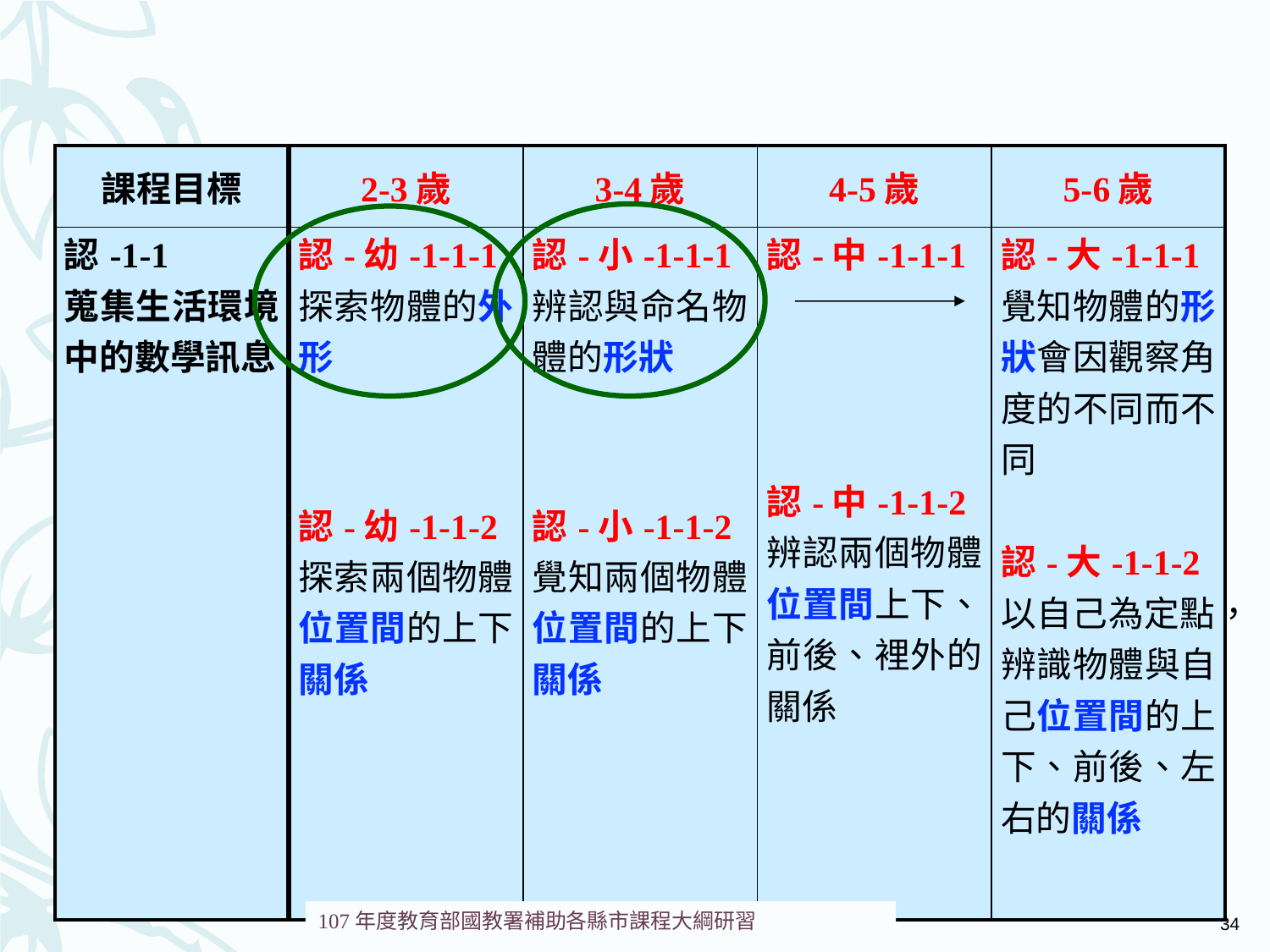

| 課程目標 | 2-3歲 | 3-4歲 | 4-5歲 | 5-6歲 |
| --- | --- | --- | --- | --- |
| 認-1-1 蒐集生活環境中的數學訊息 | 認-幼-1-1-1 探索物體的外形 認-幼-1-1-2 探索兩個物體位置間的上下關係 | 認-小-1-1-1 辨認與命名物體的形狀 認-小-1-1-2 覺知兩個物體位置間的上下關係 | 認-中-1-1-1 認-中-1-1-2 辨認兩個物體位置間上下、前後、裡外的關係 | 認-大-1-1-1 覺知物體的形狀會因觀察角度的不同而不同 認-大-1-1-2 以自己為定點，辨識物體與自己位置間的上下、前後、左右的關係 |

34
107年度教育部國教署補助各縣市課程大綱研習